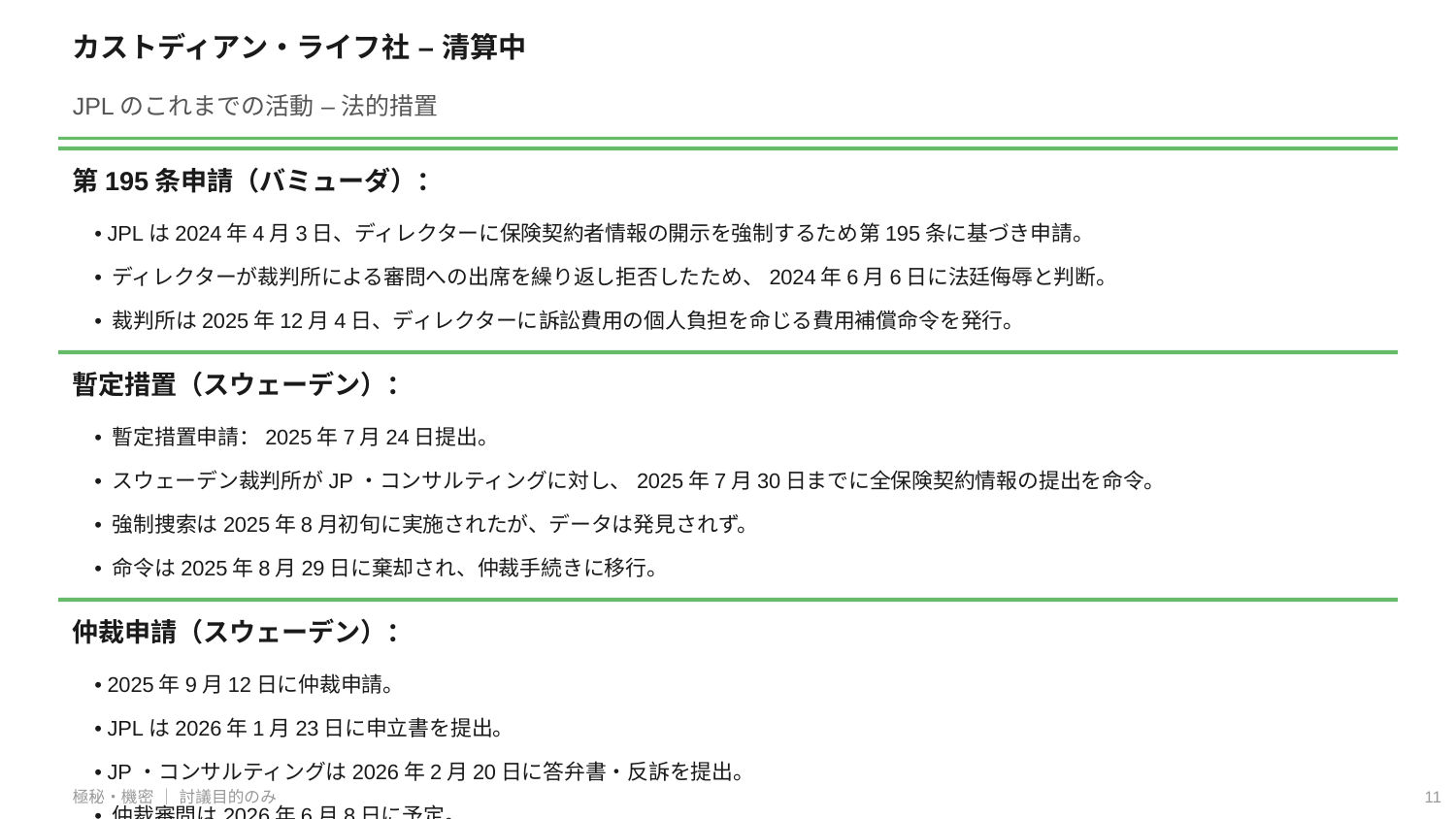

カストディアン・ライフ社 – 清算中
JPLのこれまでの活動 – 法的措置

第195条申請（バミューダ）：
• JPLは2024年4月3日、ディレクターに保険契約者情報の開示を強制するため第195条に基づき申請。
• ディレクターが裁判所による審問への出席を繰り返し拒否したため、2024年6月6日に法廷侮辱と判断。
• 裁判所は2025年12月4日、ディレクターに訴訟費用の個人負担を命じる費用補償命令を発行。

暫定措置（スウェーデン）：
• 暫定措置申請：2025年7月24日提出。
• スウェーデン裁判所がJP・コンサルティングに対し、2025年7月30日までに全保険契約情報の提出を命令。
• 強制捜索は2025年8月初旬に実施されたが、データは発見されず。
• 命令は2025年8月29日に棄却され、仲裁手続きに移行。

仲裁申請（スウェーデン）：
• 2025年9月12日に仲裁申請。
• JPLは2026年1月23日に申立書を提出。
• JP・コンサルティングは2026年2月20日に答弁書・反訴を提出。
極秘・機密 ｜ 討議目的のみ
11
• 仲裁審問は2026年6月8日に予定。